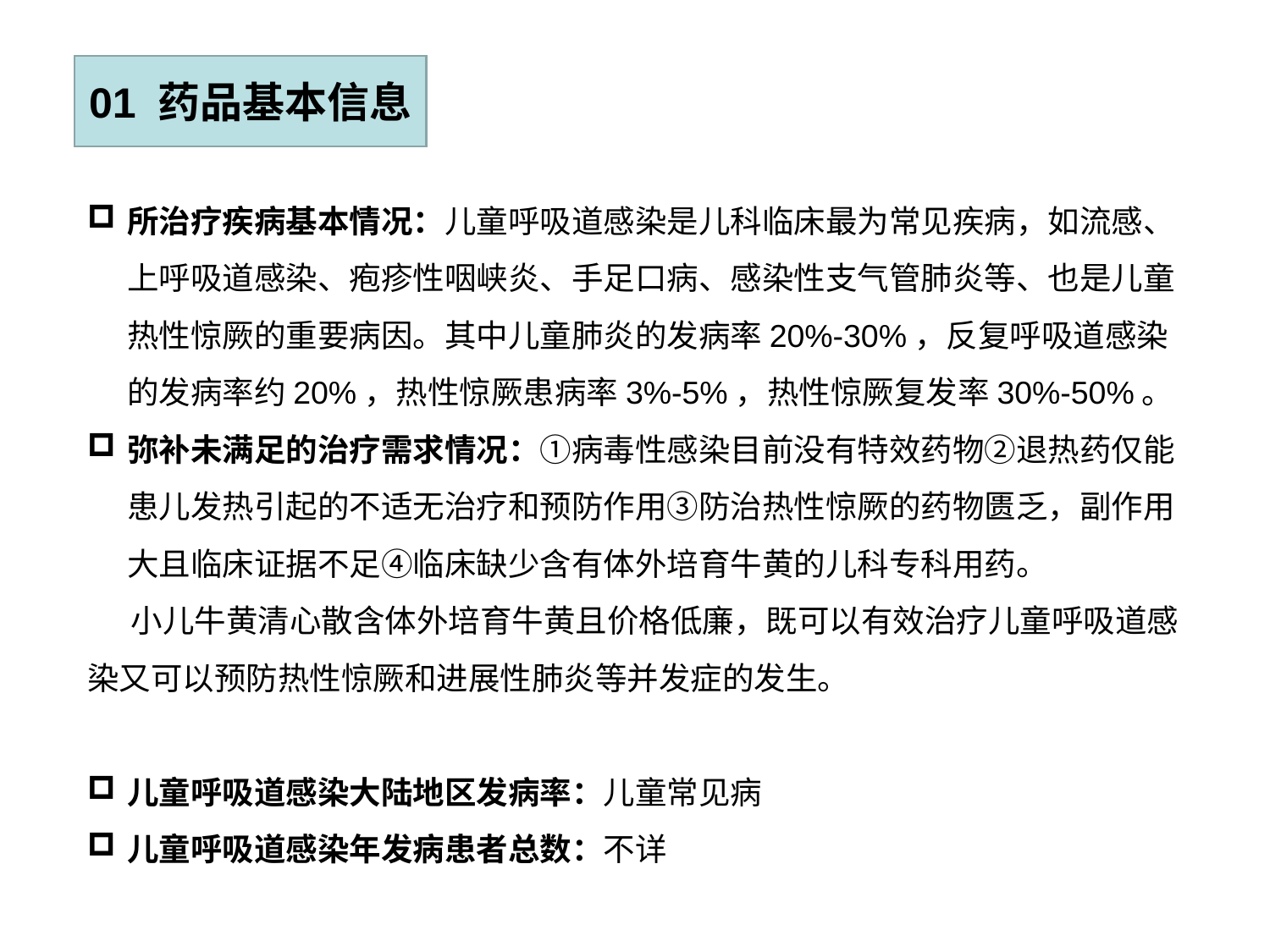

01 药品基本信息
所治疗疾病基本情况：儿童呼吸道感染是儿科临床最为常见疾病，如流感、上呼吸道感染、疱疹性咽峡炎、手足口病、感染性支气管肺炎等、也是儿童热性惊厥的重要病因。其中儿童肺炎的发病率20%-30%，反复呼吸道感染的发病率约20%，热性惊厥患病率3%-5%，热性惊厥复发率30%-50%。
弥补未满足的治疗需求情况：①病毒性感染目前没有特效药物②退热药仅能患儿发热引起的不适无治疗和预防作用③防治热性惊厥的药物匮乏，副作用大且临床证据不足④临床缺少含有体外培育牛黄的儿科专科用药。
     小儿牛黄清心散含体外培育牛黄且价格低廉，既可以有效治疗儿童呼吸道感染又可以预防热性惊厥和进展性肺炎等并发症的发生。

儿童呼吸道感染大陆地区发病率：儿童常见病
儿童呼吸道感染年发病患者总数：不详